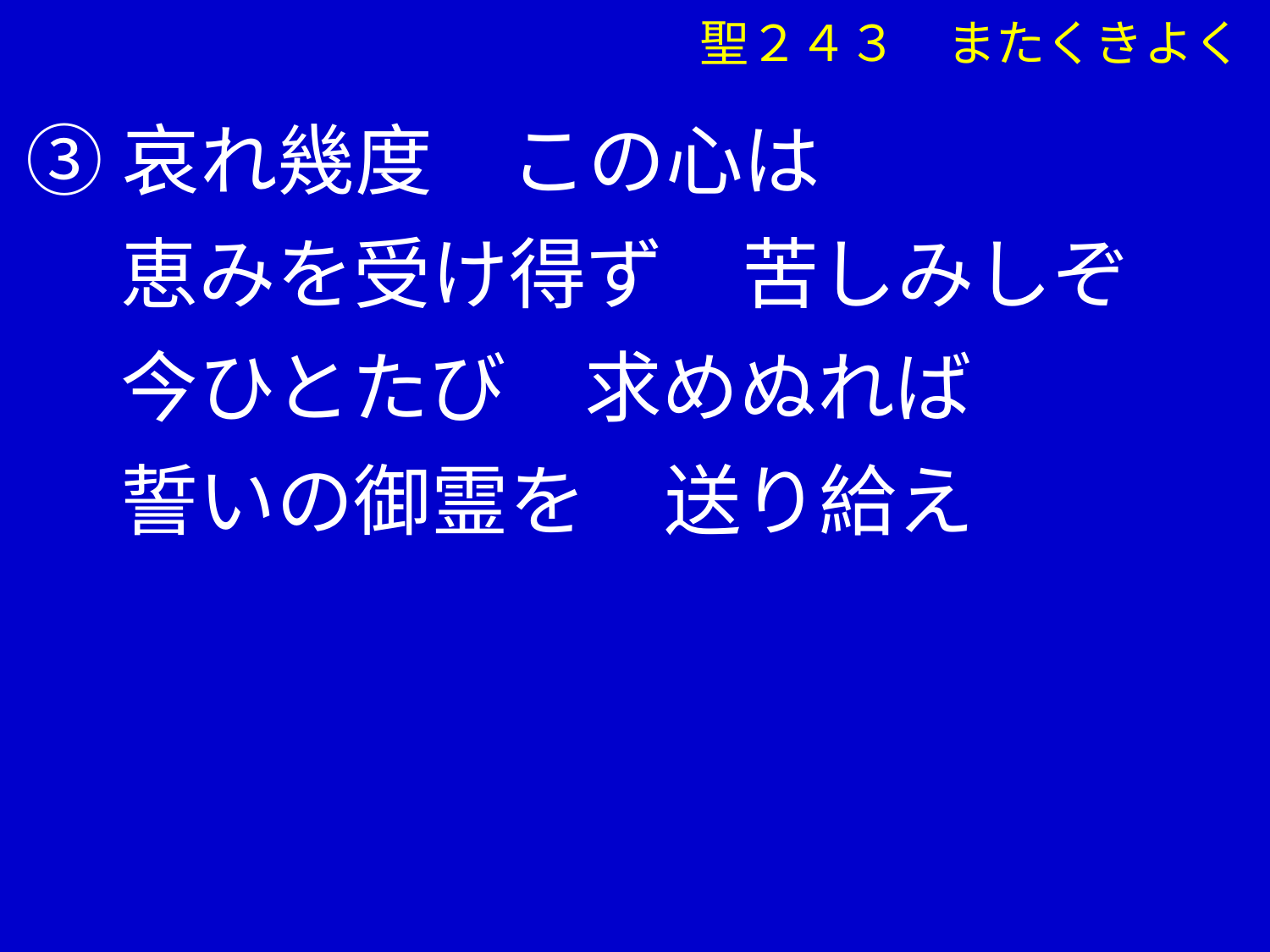

聖２４３　またくきよく
③哀れ幾度　この心は
　 恵みを受け得ず　苦しみしぞ
　 今ひとたび　求めぬれば
　 誓いの御霊を　送り給え